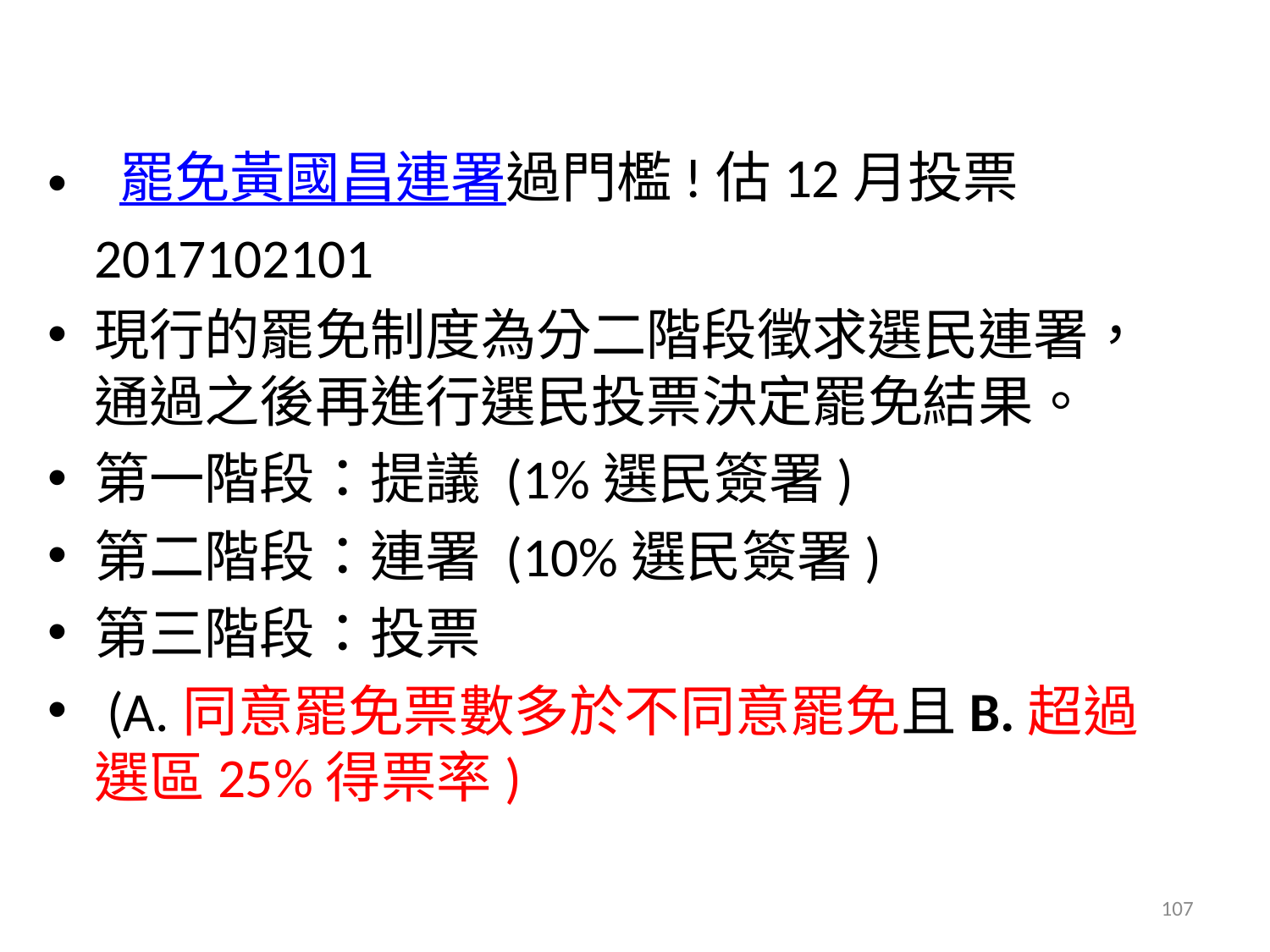

#
 罷免黃國昌連署過門檻!估12月投票 2017102101
現行的罷免制度為分二階段徵求選民連署，通過之後再進行選民投票決定罷免結果。
第一階段：提議 (1%選民簽署)
第二階段：連署 (10%選民簽署)
第三階段：投票
 (A.同意罷免票數多於不同意罷免且B.超過選區25%得票率)

107